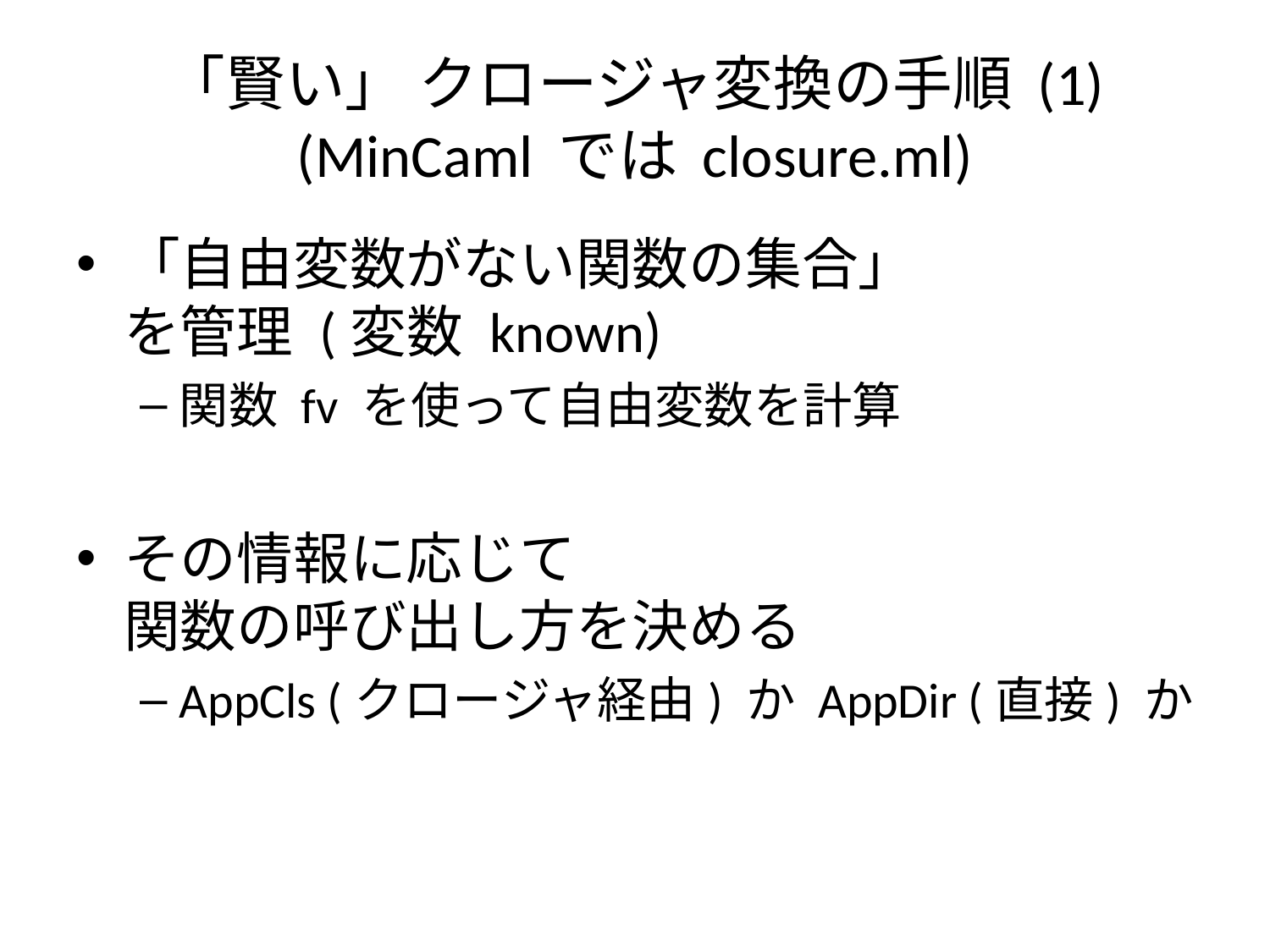

# 「賢い」 クロージャ変換の手順 (1) (MinCaml では closure.ml)
「自由変数がない関数の集合」
を管理 (変数 known)
関数 fv を使って自由変数を計算

その情報に応じて
関数の呼び出し方を決める
AppCls (クロージャ経由) か AppDir (直接) か